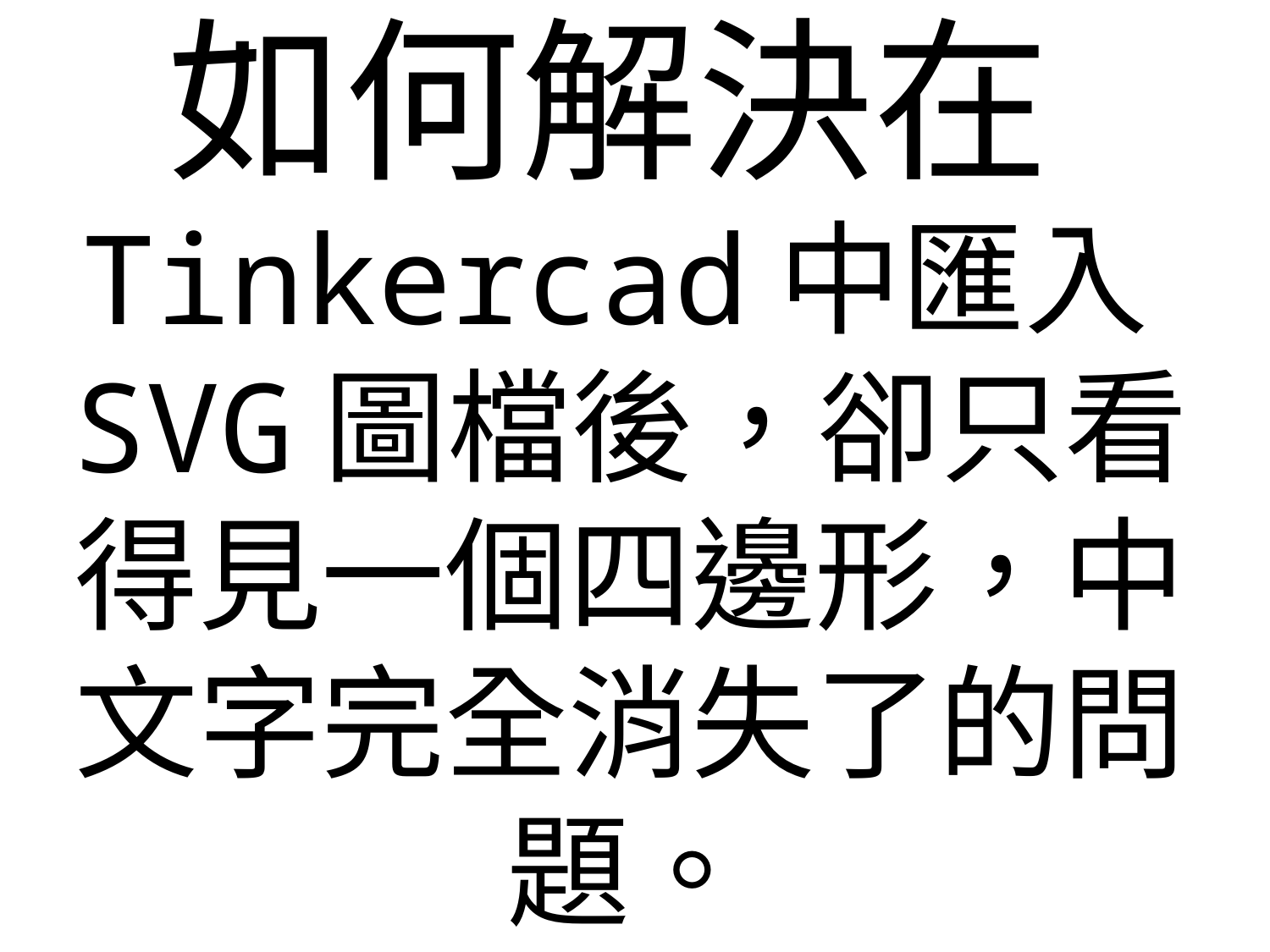

# 如何解決在Tinkercad中匯入SVG圖檔後，卻只看得見一個四邊形，中文字完全消失了的問題。